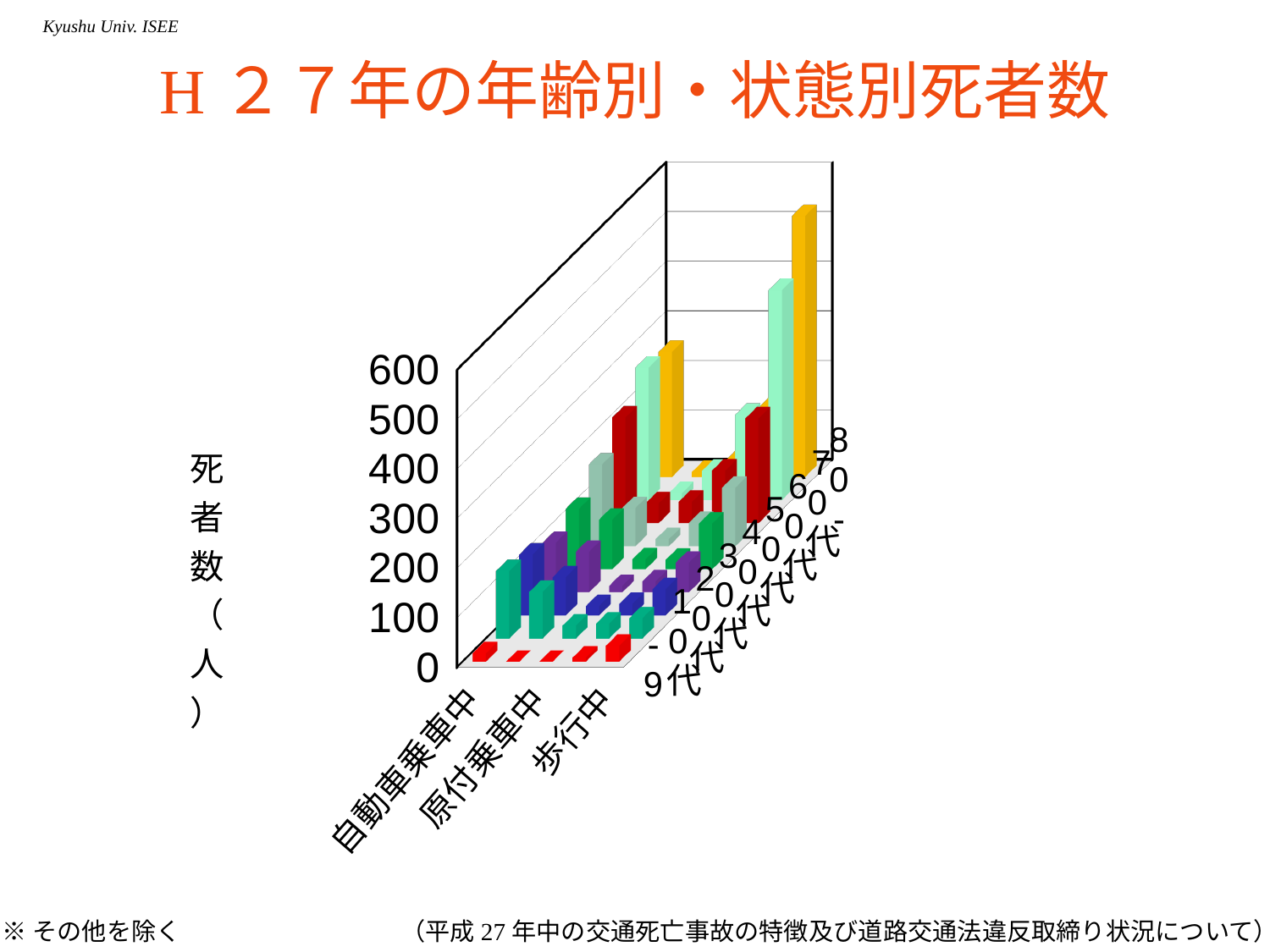

# H２７年の年齢別・状態別死者数

[unsupported chart]

※その他を除く
（平成27年中の交通死亡事故の特徴及び道路交通法違反取締り状況について）